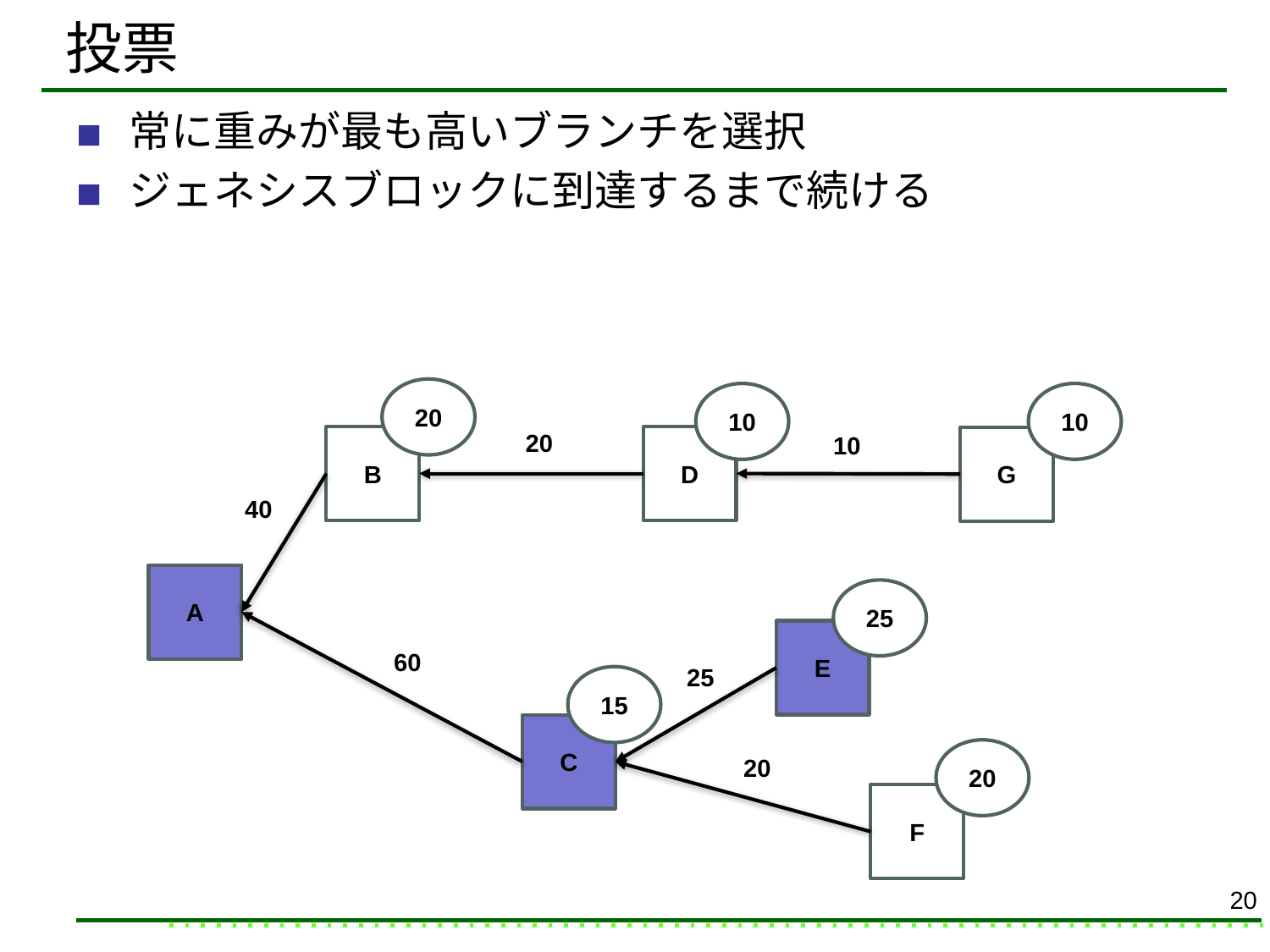

# 投票
常に重みが最も高いブランチを選択
ジェネシスブロックに到達するまで続ける
20
10
10
20
10
B
D
G
40
A
25
E
60
25
15
C
20
20
F
20